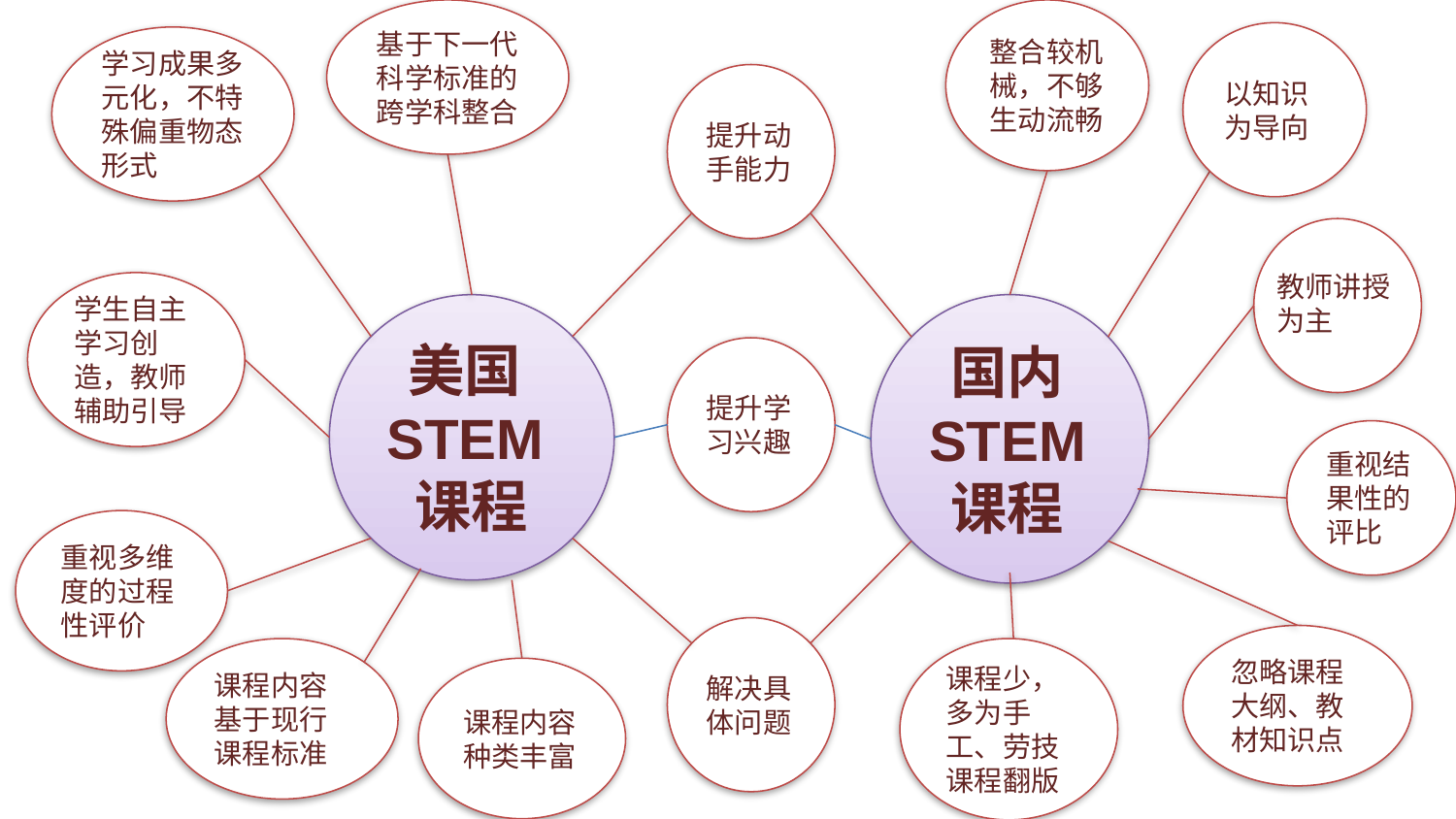

基于下一代科学标准的跨学科整合
整合较机械，不够生动流畅
以知识为导向
学习成果多元化，不特殊偏重物态形式
提升动手能力

学生自主学习创造，教师辅助引导
美国STEM课程

提升学习兴趣
重视结果性的评比
重视多维度的过程性评价
解决具体问题
教师讲授为主
国内
STEM
课程
忽略课程大纲、教材知识点
课程内容基于现行课程标准
课程少，多为手工、劳技课程翻版
课程内容种类丰富